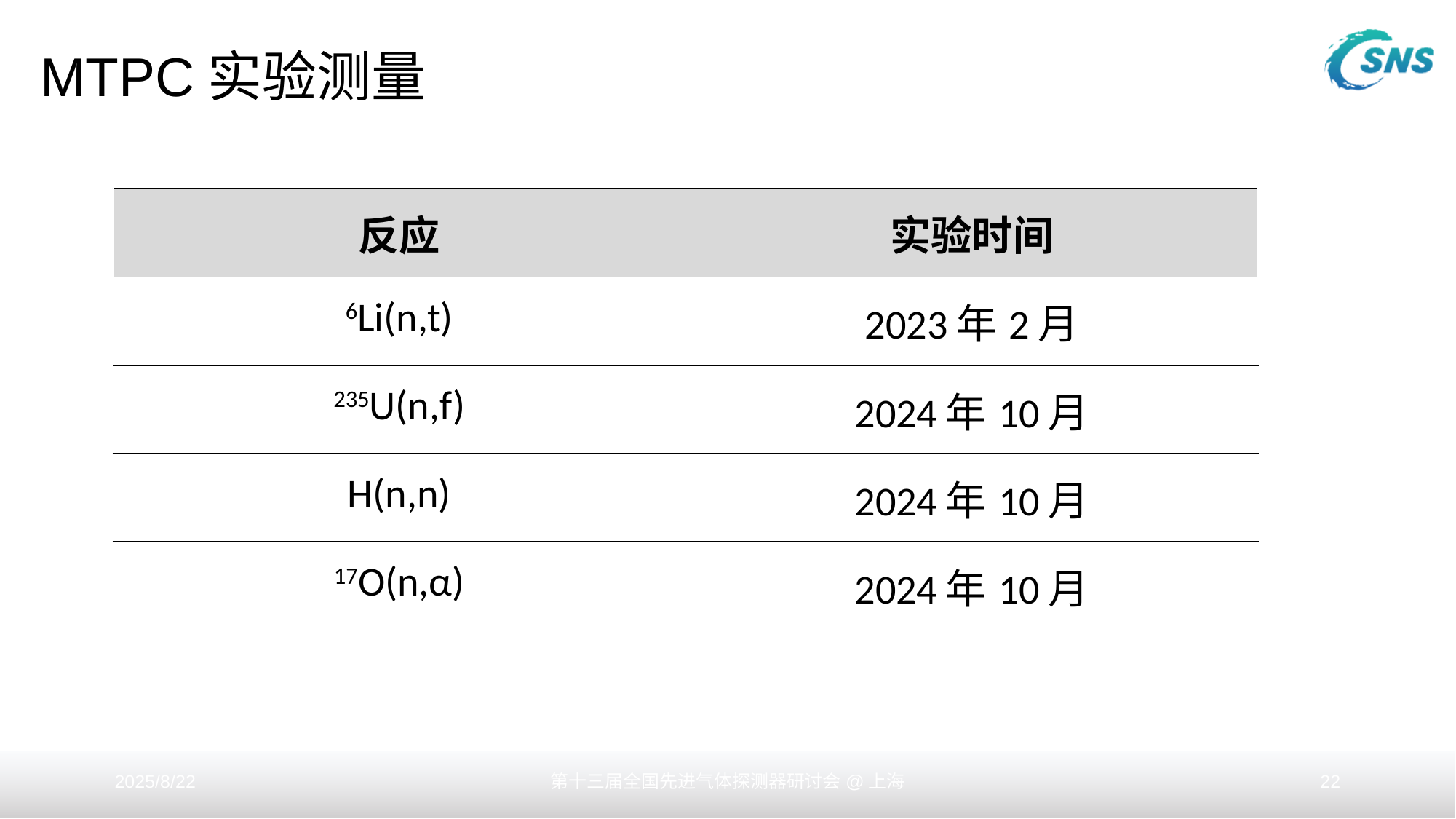

# MTPC实验测量
| 反应 | 实验时间 |
| --- | --- |
| 6Li(n,t) | 2023年2月 |
| 235U(n,f) | 2024年10月 |
| H(n,n) | 2024年10月 |
| 17O(n,α) | 2024年10月 |
2025/8/22
第十三届全国先进气体探测器研讨会@上海
22